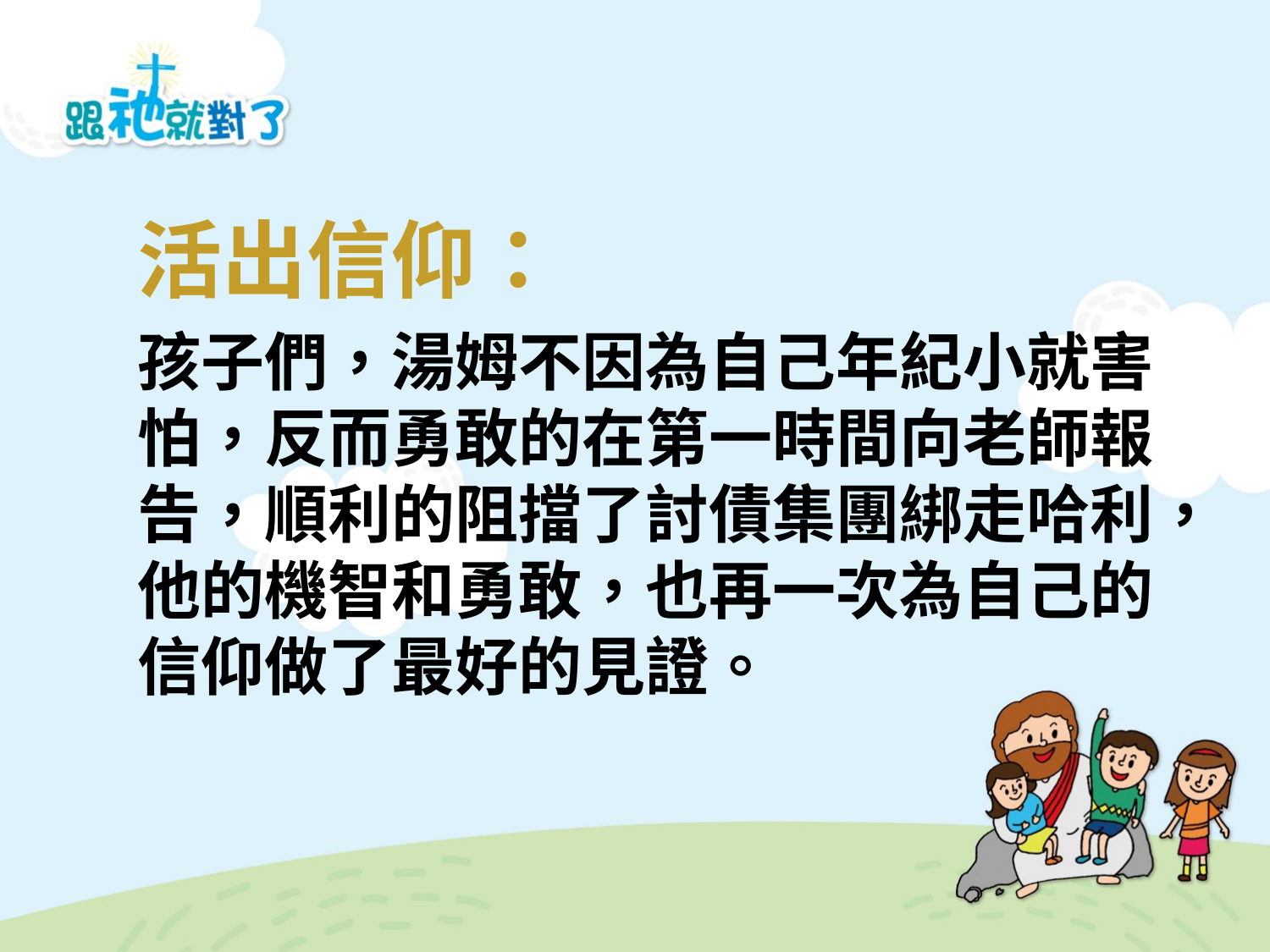

活出信仰：
孩子們，湯姆不因為自己年紀小就害怕，反而勇敢的在第一時間向老師報告，順利的阻擋了討債集團綁走哈利，他的機智和勇敢，也再一次為自己的信仰做了最好的見證。